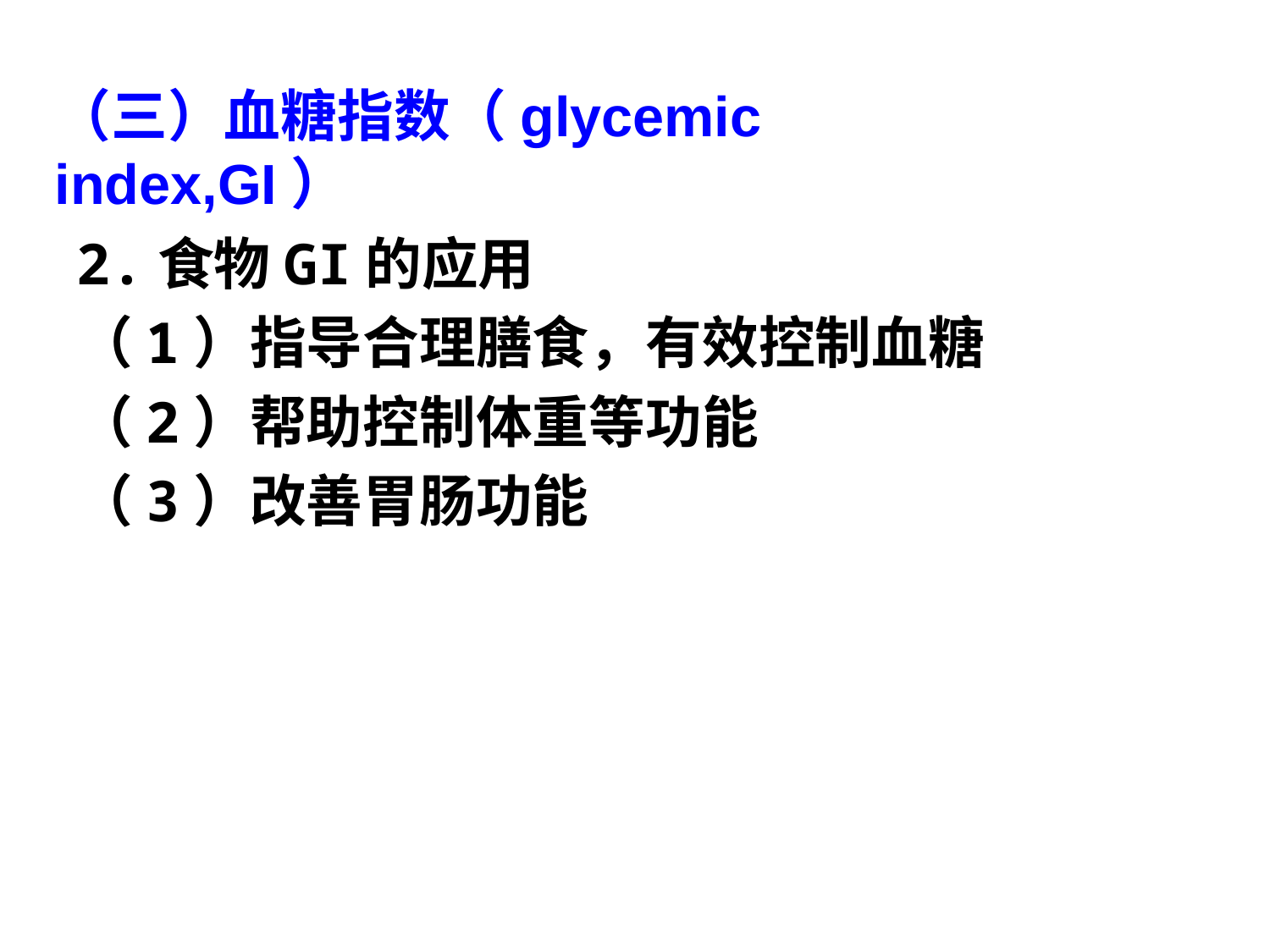

（三）血糖指数（glycemic index,GI）

2.食物GI的应用
（1）指导合理膳食，有效控制血糖
（2）帮助控制体重等功能
（3）改善胃肠功能